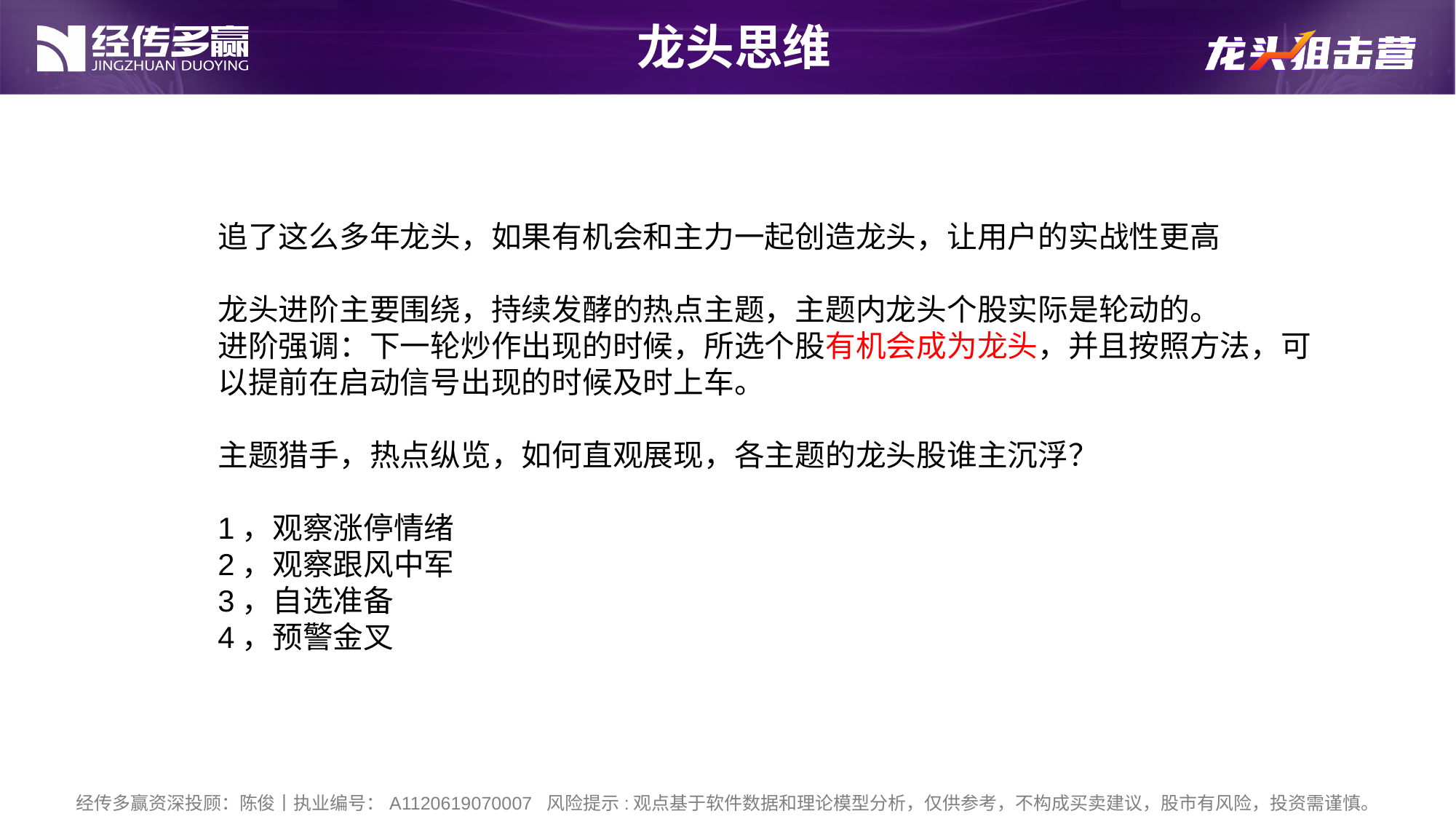

龙头思维
追了这么多年龙头，如果有机会和主力一起创造龙头，让用户的实战性更高

龙头进阶主要围绕，持续发酵的热点主题，主题内龙头个股实际是轮动的。
进阶强调：下一轮炒作出现的时候，所选个股有机会成为龙头，并且按照方法，可以提前在启动信号出现的时候及时上车。

主题猎手，热点纵览，如何直观展现，各主题的龙头股谁主沉浮？

1，观察涨停情绪
2，观察跟风中军
3，自选准备
4，预警金叉